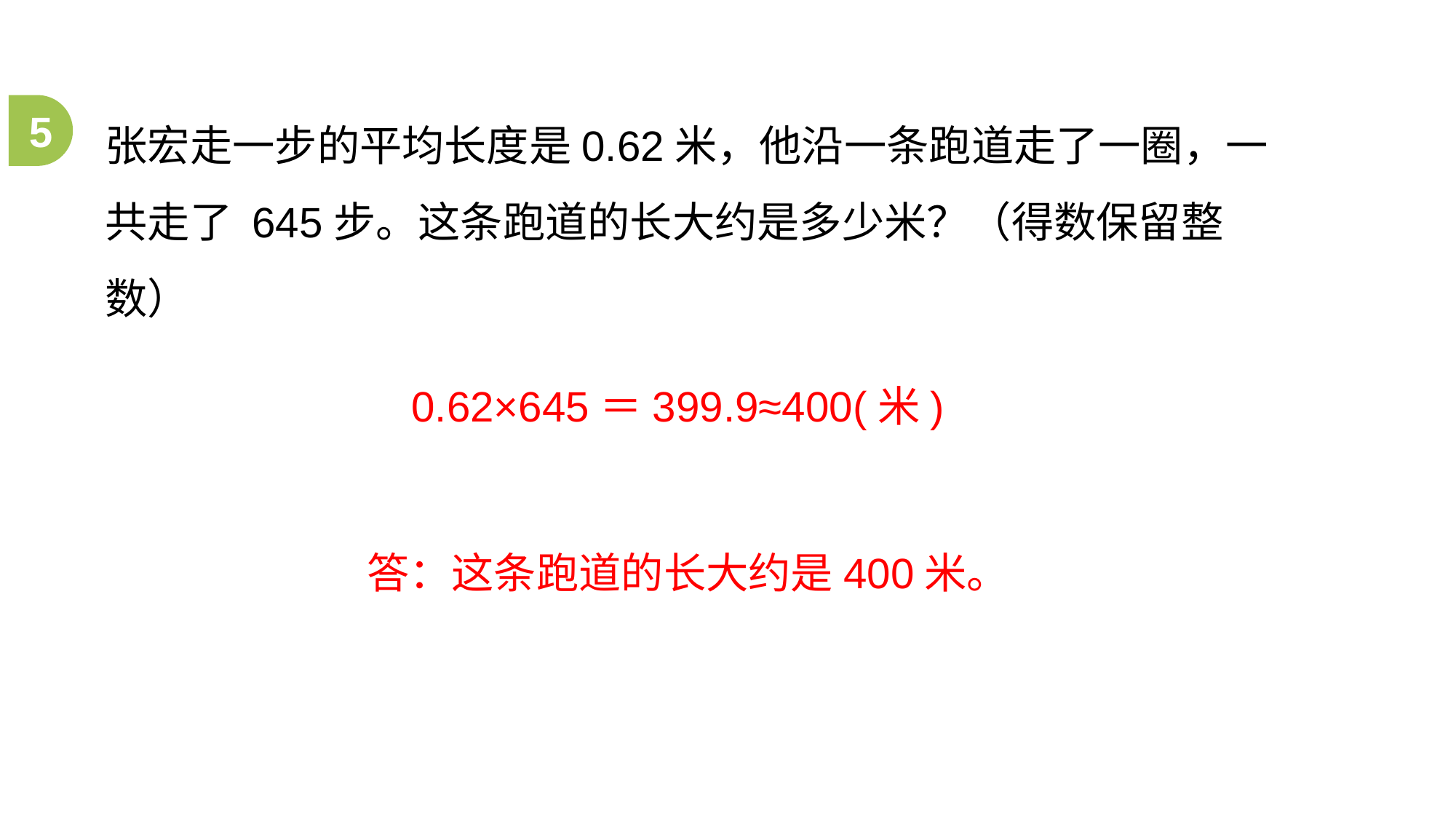

张宏走一步的平均长度是0.62米，他沿一条跑道走了一圈，一共走了 645步。这条跑道的长大约是多少米？（得数保留整数）
5
 0.62×645＝399.9≈400(米)
 答：这条跑道的长大约是400米。